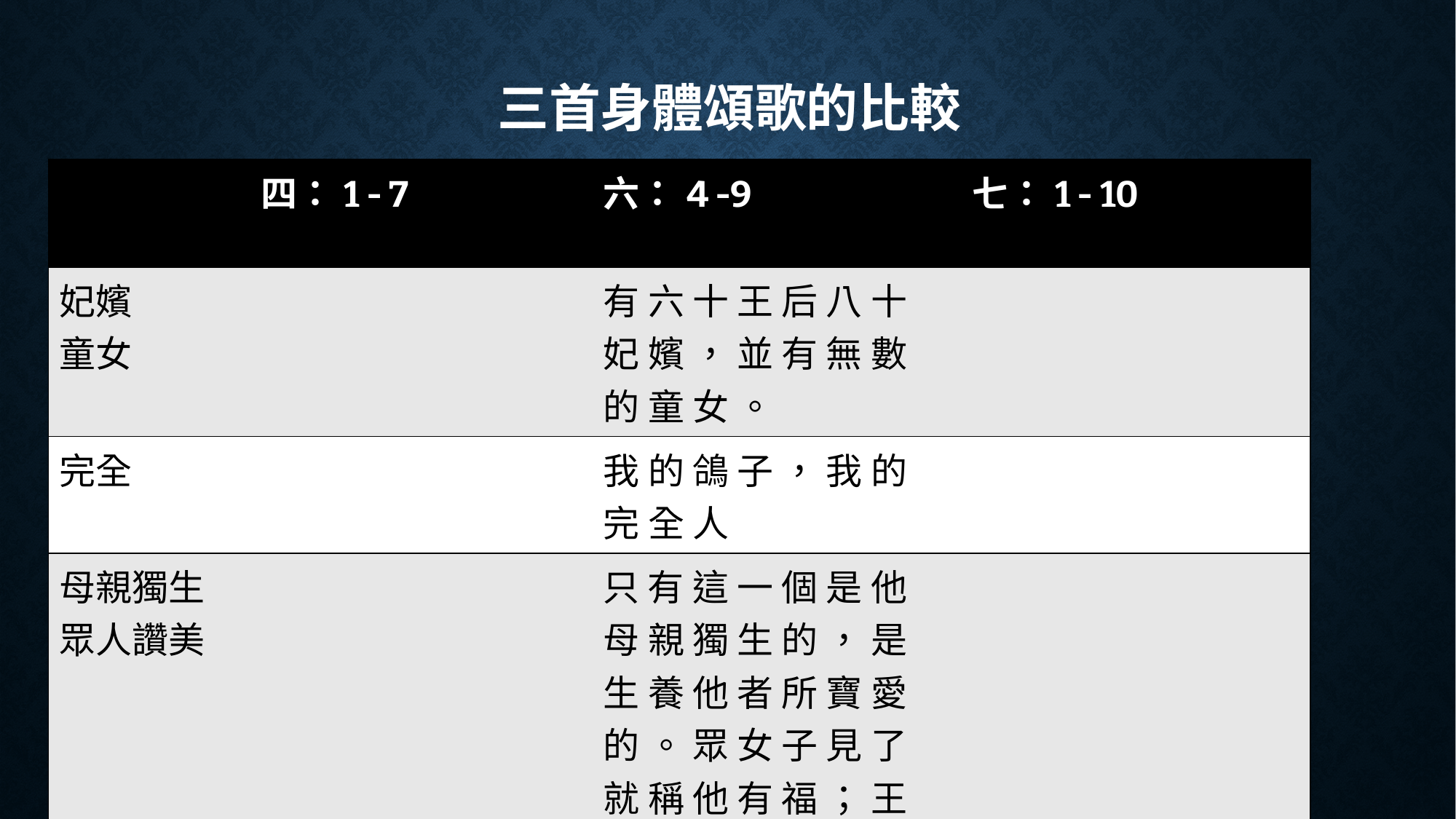

# 三首身體頌歌的比較
|  | 四：1 - 7 | 六：4 -9 | 七：1 - 10 |
| --- | --- | --- | --- |
| 妃嬪 童女 |  | 有 六 十 王 后 八 十 妃 嬪 ， 並 有 無 數 的 童 女 。 |  |
| 完全 |  | 我 的 鴿 子 ， 我 的 完 全 人 |  |
| 母親獨生 眾人讚美 |  | 只 有 這 一 個 是 他 母 親 獨 生 的 ， 是 生 養 他 者 所 寶 愛 的 。 眾 女 子 見 了 就 稱 他 有 福 ； 王 后 妃 嬪 見 了 也 讚 美 他 。 |  |